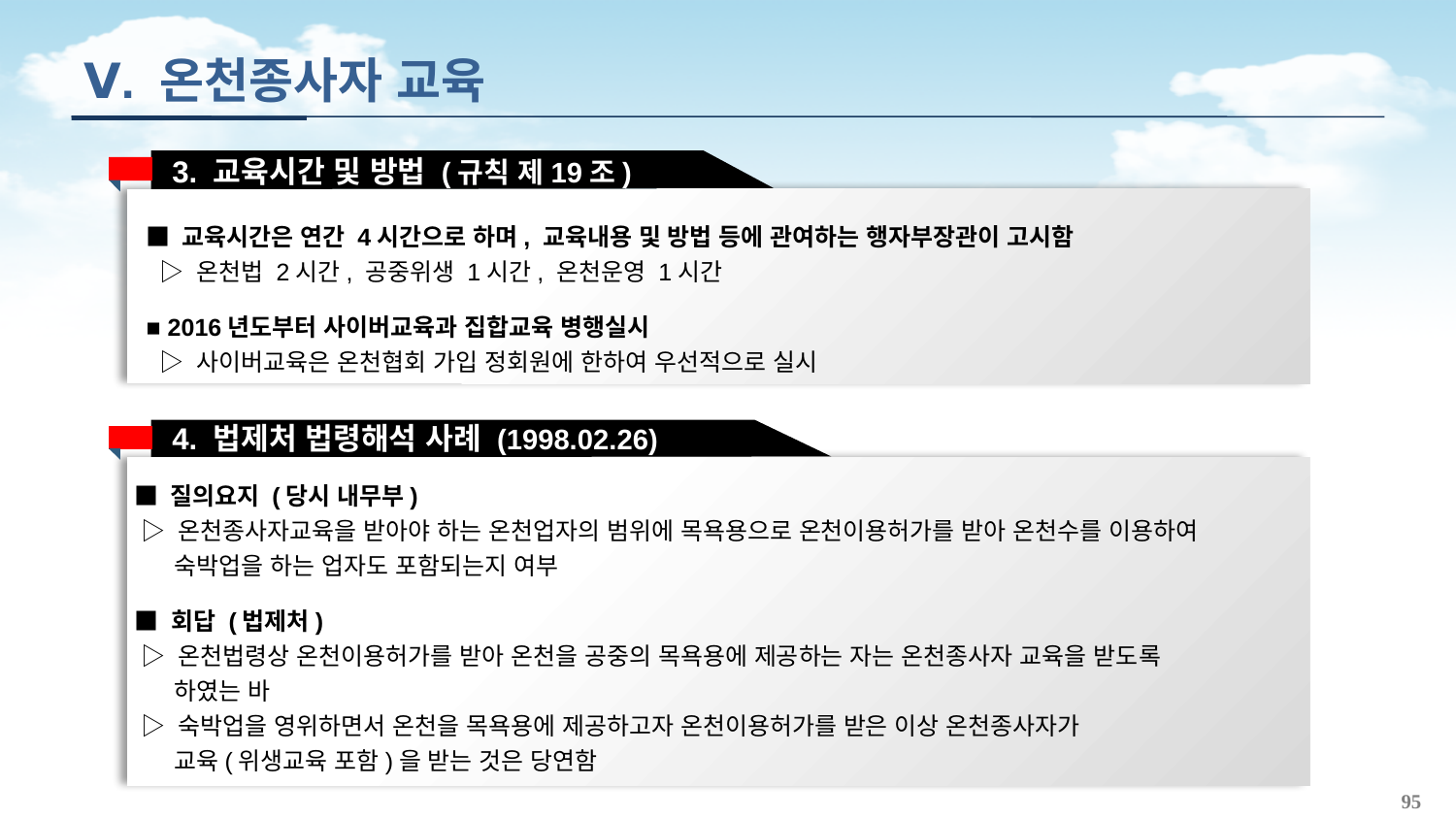

Ⅴ. 온천종사자 교육
3. 교육시간 및 방법 (규칙 제19조)

■ 교육시간은 연간 4시간으로 하며, 교육내용 및 방법 등에 관여하는 행자부장관이 고시함
  ▷ 온천법 2시간, 공중위생 1시간, 온천운영 1시간

■ 2016년도부터 사이버교육과 집합교육 병행실시
  ▷ 사이버교육은 온천협회 가입 정회원에 한하여 우선적으로 실시
4. 법제처 법령해석 사례 (1998.02.26)

■ 질의요지 (당시 내무부)
 ▷ 온천종사자교육을 받아야 하는 온천업자의 범위에 목욕용으로 온천이용허가를 받아 온천수를 이용하여
     숙박업을 하는 업자도 포함되는지 여부

■ 회답 (법제처)
 ▷ 온천법령상 온천이용허가를 받아 온천을 공중의 목욕용에 제공하는 자는 온천종사자 교육을 받도록
     하였는 바
 ▷ 숙박업을 영위하면서 온천을 목욕용에 제공하고자 온천이용허가를 받은 이상 온천종사자가
     교육(위생교육 포함)을 받는 것은 당연함
95